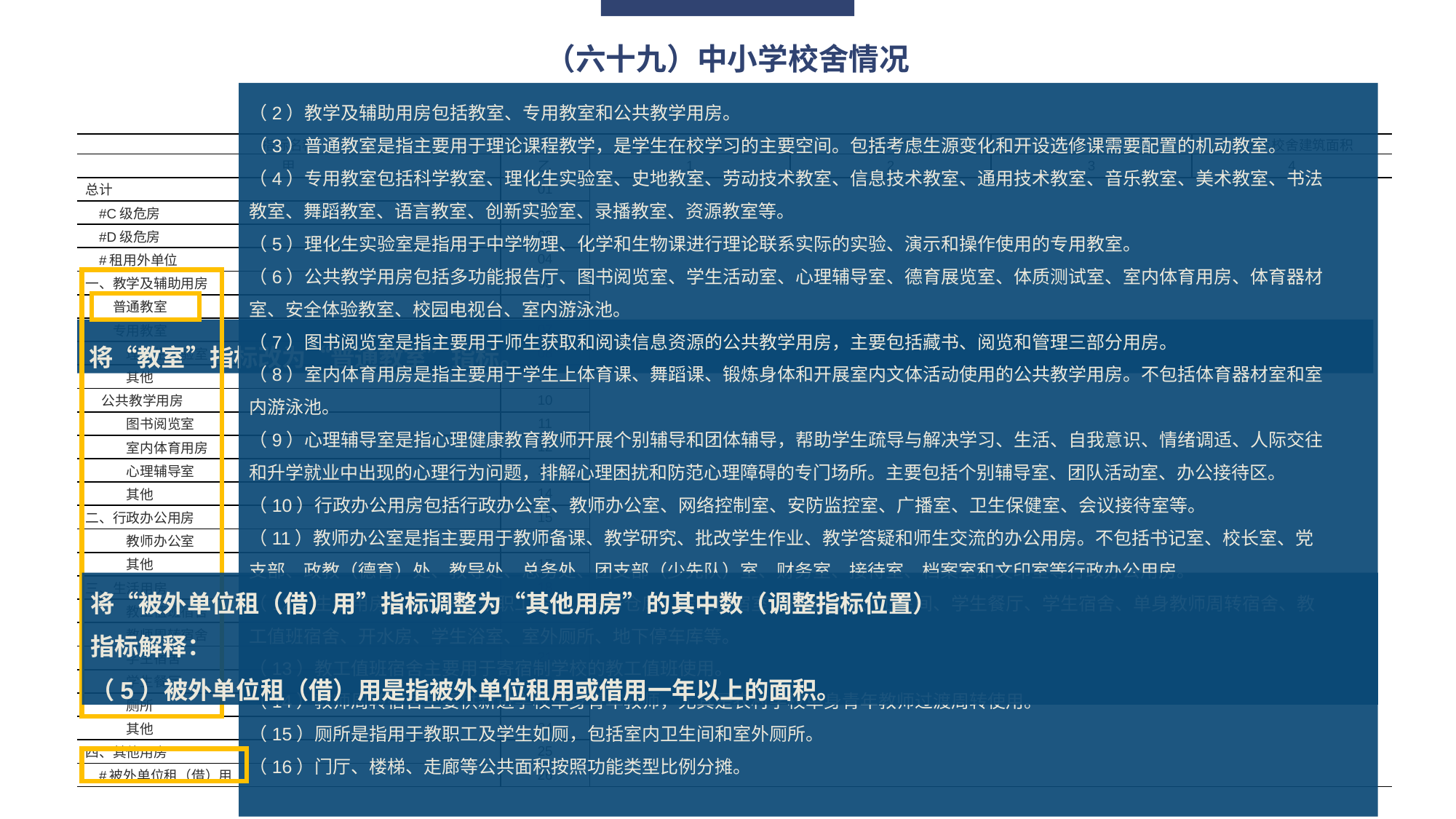

（六十九）中小学校舍情况

（2）教学及辅助用房包括教室、专用教室和公共教学用房。
（3）普通教室是指主要用于理论课程教学，是学生在校学习的主要空间。包括考虑生源变化和开设选修课需要配置的机动教室。
（4）专用教室包括科学教室、理化生实验室、史地教室、劳动技术教室、信息技术教室、通用技术教室、音乐教室、美术教室、书法教室、舞蹈教室、语言教室、创新实验室、录播教室、资源教室等。
（5）理化生实验室是指用于中学物理、化学和生物课进行理论联系实际的实验、演示和操作使用的专用教室。
（6）公共教学用房包括多功能报告厅、图书阅览室、学生活动室、心理辅导室、德育展览室、体质测试室、室内体育用房、体育器材室、安全体验教室、校园电视台、室内游泳池。
（7）图书阅览室是指主要用于师生获取和阅读信息资源的公共教学用房，主要包括藏书、阅览和管理三部分用房。
（8）室内体育用房是指主要用于学生上体育课、舞蹈课、锻炼身体和开展室内文体活动使用的公共教学用房。不包括体育器材室和室内游泳池。
（9）心理辅导室是指心理健康教育教师开展个别辅导和团体辅导，帮助学生疏导与解决学习、生活、自我意识、情绪调适、人际交往和升学就业中出现的心理行为问题，排解心理困扰和防范心理障碍的专门场所。主要包括个别辅导室、团队活动室、办公接待区。
（10）行政办公用房包括行政办公室、教师办公室、网络控制室、安防监控室、广播室、卫生保健室、会议接待室等。
（11）教师办公室是指主要用于教师备课、教学研究、批改学生作业、教学答疑和师生交流的办公用房。不包括书记室、校长室、党支部、政教（德育）处、教导处、总务处、团支部（少先队）室、财务室、接待室、档案室和文印室等行政办公用房。
（12）生活用房包括厨房及教职工餐厅、总务仓库、传达值宿室、设备用房、卫生间、学生餐厅、学生宿舍、单身教师周转宿舍、教工值班宿舍、开水房、学生浴室、室外厕所、地下停车库等。
（13）教工值班宿舍主要用于寄宿制学校的教工值班使用。
（14）教师周转宿舍主要供新进学校单身青年教师，尤其是农村学校单身青年教师过渡周转使用。
（15）厕所是指用于教职工及学生如厕，包括室内卫生间和室外厕所。
（16）门厅、楼梯、走廊等公共面积按照功能类型比例分摊。

| 指标名称 | 代码 | 上学年校舍建筑面积 | 增加面积 | 减少面积 | 本学年校舍建筑面积 |
| --- | --- | --- | --- | --- | --- |
| 甲 | 乙 | 1 | 2 | 3 | 4 |
| 总计 | 01 |  |  |  |  |
| #C级危房 | 02 |  |  |  |  |
| #D级危房 | 03 |  |  |  |  |
| #租用外单位 | 04 |  |  |  |  |
| 一、教学及辅助用房 | 05 |  |  |  |  |
| 普通教室 | 06 |  |  |  |  |
| 专用教室 | 07 |  |  |  |  |
| 理化生实验室 | 08 |  |  |  |  |
| 其他 | 09 |  |  |  |  |
| 公共教学用房 | 10 |  |  |  |  |
| 图书阅览室 | 11 |  |  |  |  |
| 室内体育用房 | 12 |  |  |  |  |
| 心理辅导室 | 13 |  |  |  |  |
| 其他 | 14 |  |  |  |  |
| 二、行政办公用房 | 15 |  |  |  |  |
| 教师办公室 | 16 |  |  |  |  |
| 其他 | 17 |  |  |  |  |
| 三、生活用房 | 18 |  |  |  |  |
| 教工值班宿舍 | 19 |  |  |  |  |
| 教师周转宿舍 | 20 |  |  |  |  |
| 学生宿舍 | 21 |  |  |  |  |
| 学生餐厅 | 22 |  |  |  |  |
| 厕所 | 23 |  |  |  |  |
| 其他 | 24 |  |  |  |  |
| 四、其他用房 | 25 |  |  |  |  |
| #被外单位租（借）用 | 26 |  |  |  |  |

将“教室”指标改为“普通教室”指标。
将“被外单位租（借）用”指标调整为“其他用房”的其中数（调整指标位置）
指标解释：
（5）被外单位租（借）用是指被外单位租用或借用一年以上的面积。